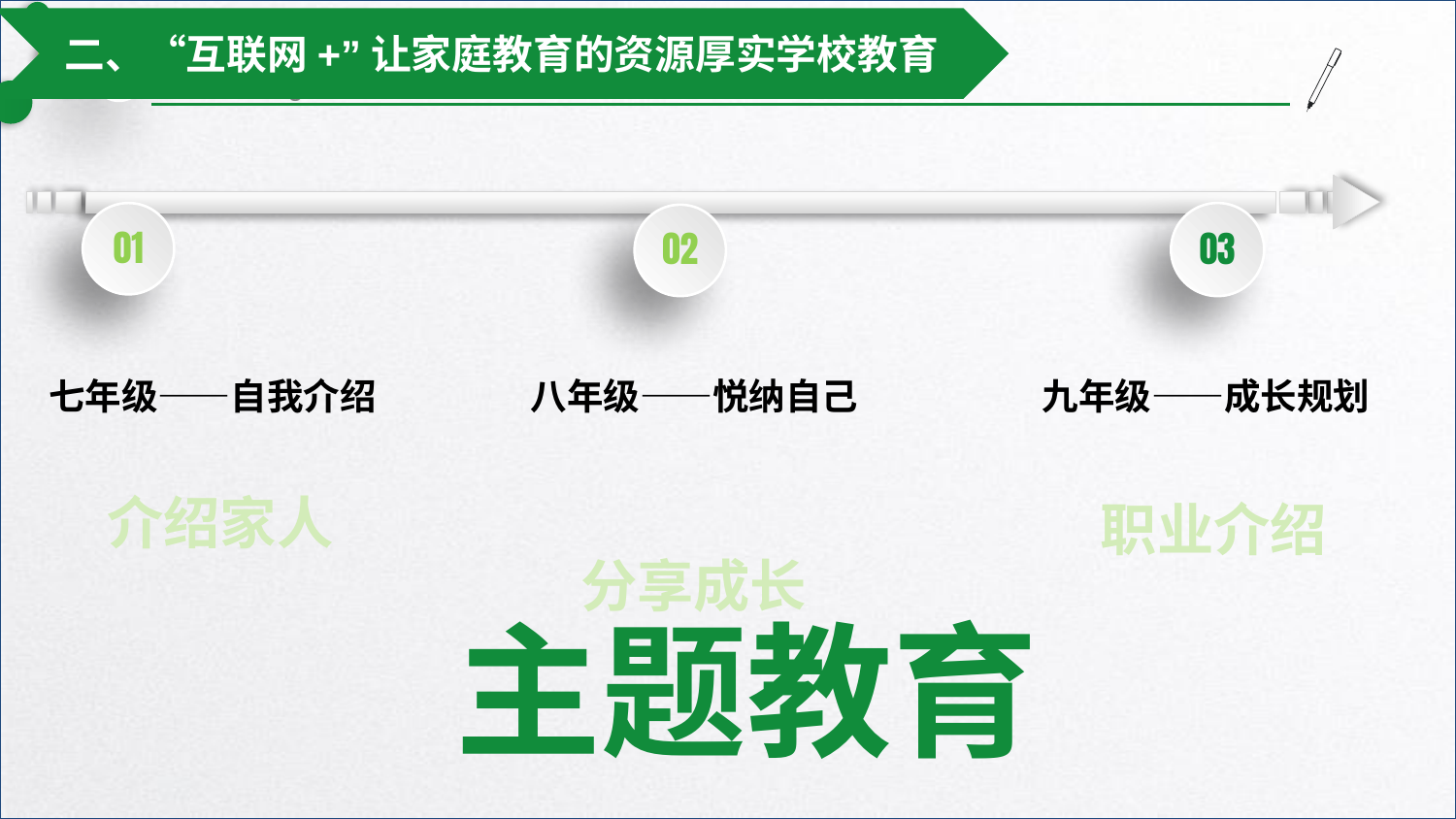

二、“互联网+”让家庭教育的资源厚实学校教育

01
03
02
七年级——自我介绍

       介绍家人
八年级——悦纳自己

     分享成长
九年级——成长规划

      职业介绍
主题教育